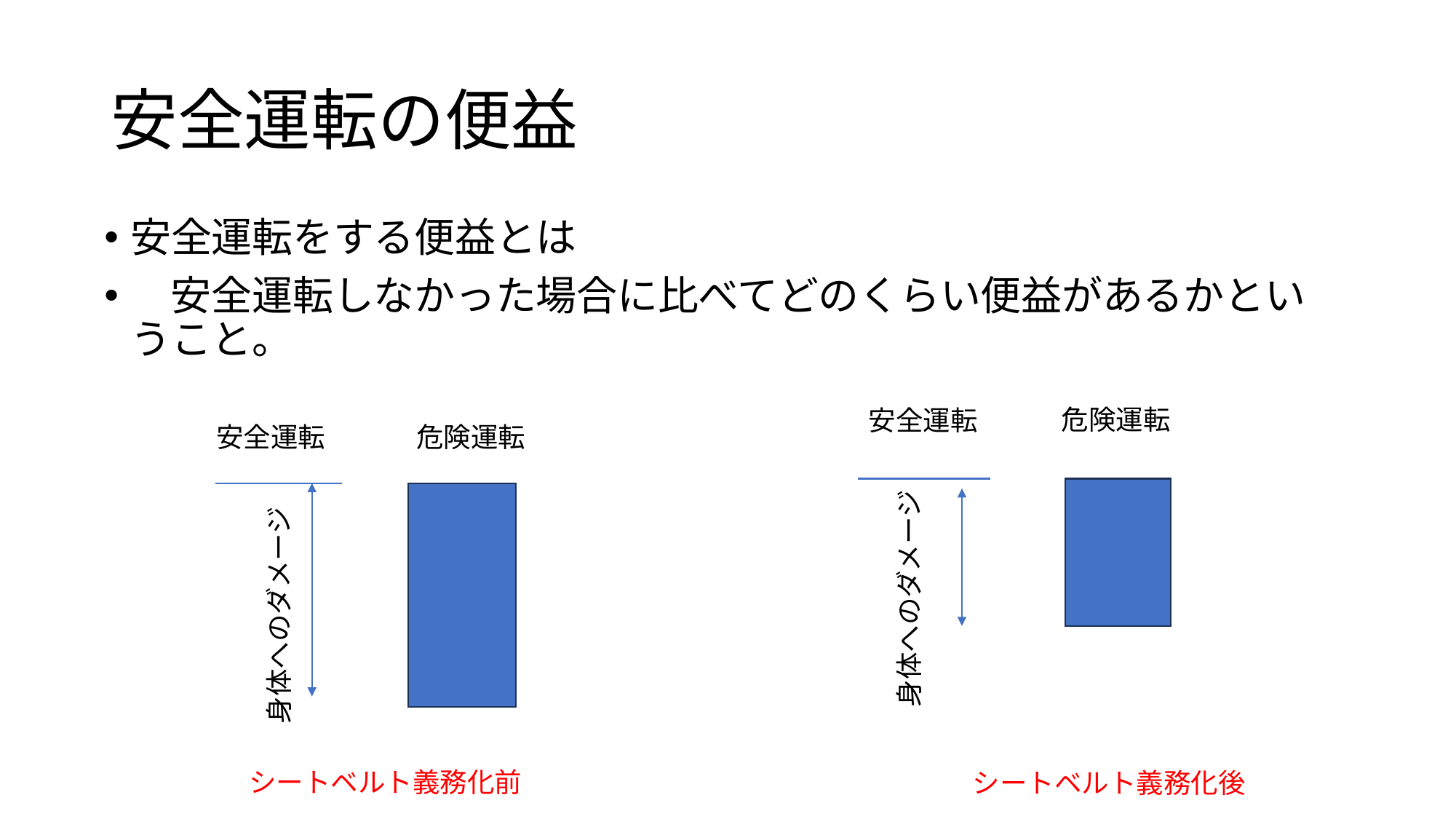

# 安全運転の便益
安全運転をする便益とは
　安全運転しなかった場合に比べてどのくらい便益があるかということ。
危険運転
安全運転
安全運転
危険運転
身体へのダメージ
身体へのダメージ

シートベルト義務化前
シートベルト義務化後